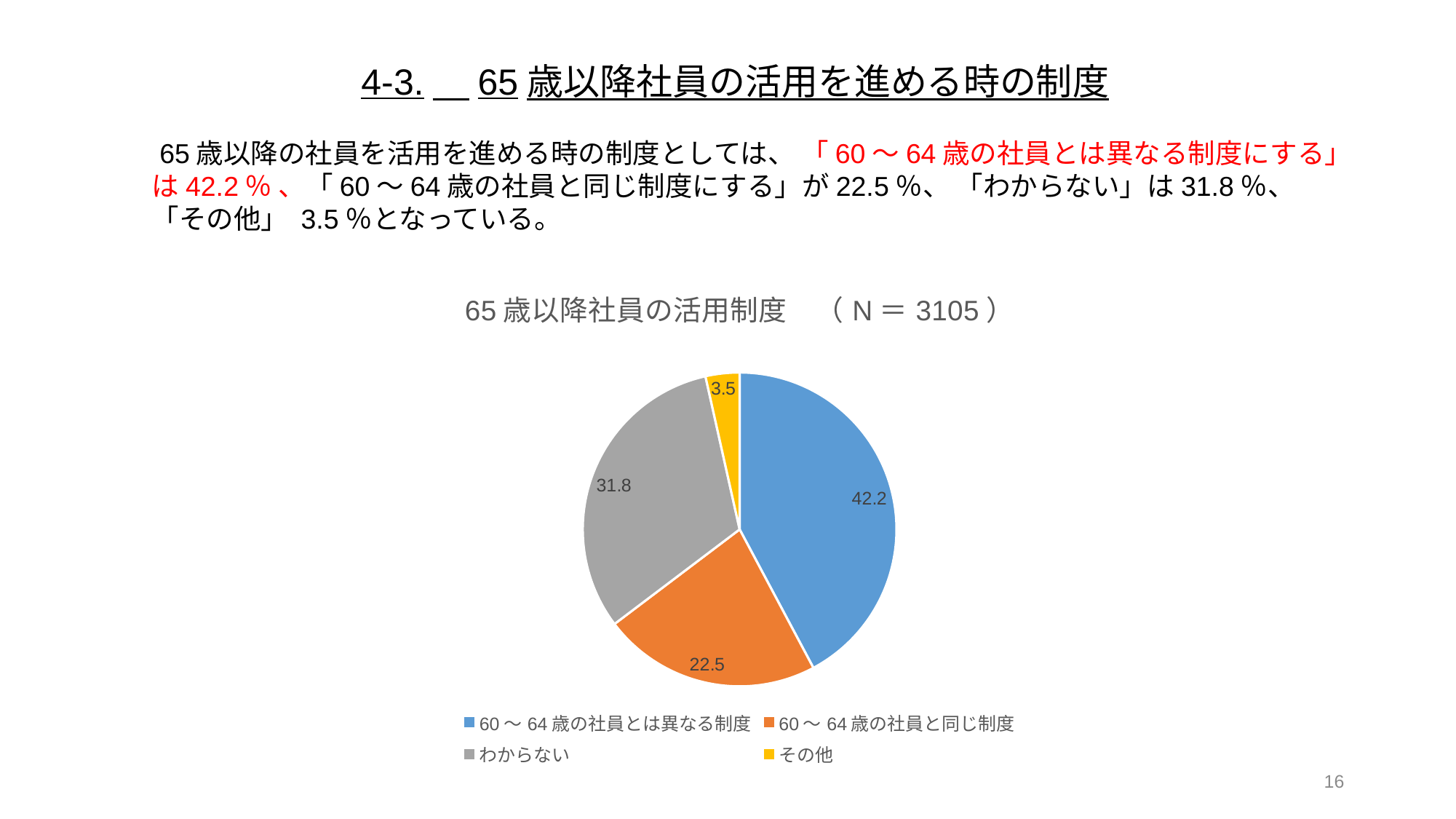

4-3.　65歳以降社員の活用を進める時の制度
 65歳以降の社員を活用を進める時の制度としては、 「60～64歳の社員とは異なる制度にする」
は42.2％ 、「60～64歳の社員と同じ制度にする」が22.5％、 「わからない」は31.8％、
「その他」 3.5％となっている。

### Chart:

| Category | 65歳以降社員の活用制度　（N＝3105） |
|---|---|
| 60～64歳の社員とは異なる制度 | 42.2 |
| 60～64歳の社員と同じ制度 | 22.5 |
| わからない | 31.8 |
| その他 | 3.5 |
16